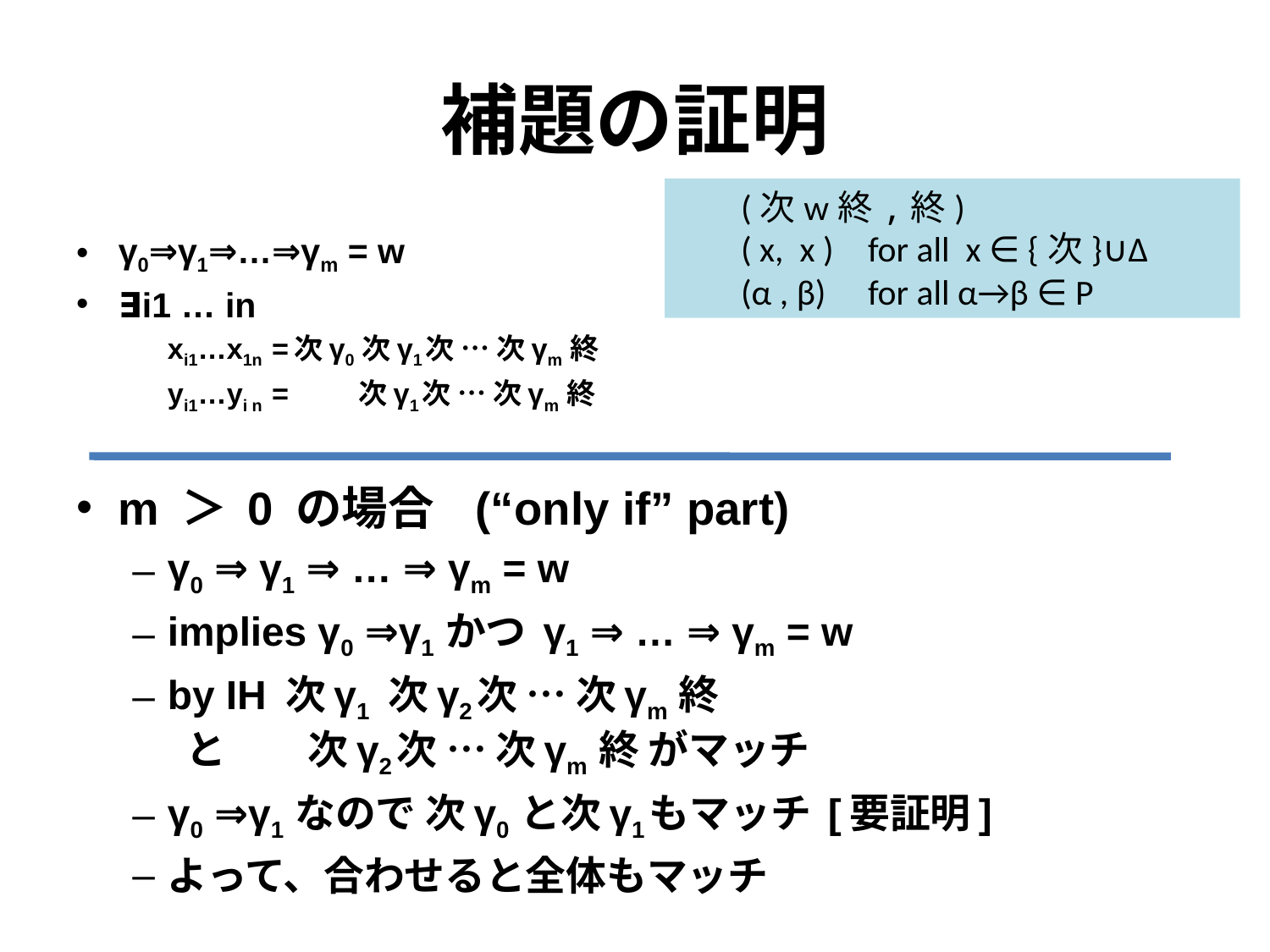

# 補題の証明
(次w終,終)
( x,  x )	for all  x ∈ {次}∪Δ
(α , β)	for all α→β ∈ P
γ0⇒γ1⇒…⇒γm = w
∃i1 … in
	xi1…x1n	=次γ0 次γ1次 … 次γm 終
	yi1…yi n	=        次γ1次 … 次γm 終

m ＞ 0 の場合   (“only if” part)
γ0 ⇒ γ1 ⇒ … ⇒ γm = w
implies γ0 ⇒γ1 かつ γ1 ⇒ … ⇒ γm = w
by IH 次γ1 次γ2次 … 次γm 終
  と         次γ2次 … 次γm 終 がマッチ
γ0 ⇒γ1 なので 次γ0 と次γ1もマッチ [要証明]
よって、合わせると全体もマッチ